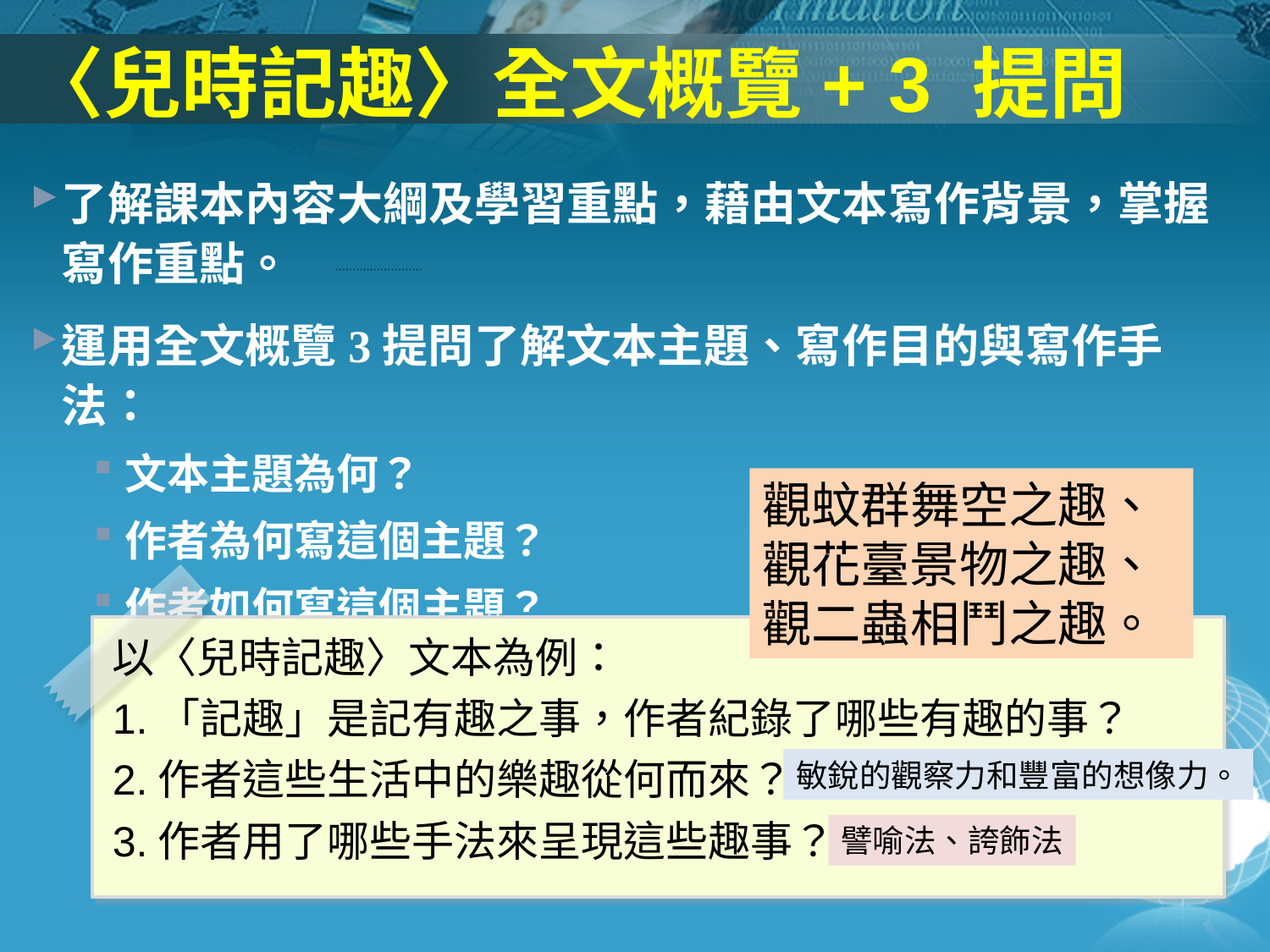

〈兒時記趣〉全文概覽+ 3 提問

了解課本內容大綱及學習重點，藉由文本寫作背景，掌握寫作重點。
運用全文概覽3提問了解文本主題、寫作目的與寫作手法：
文本主題為何？
作者為何寫這個主題？
作者如何寫這個主題？

觀蚊群舞空之趣、
觀花臺景物之趣、
觀二蟲相鬥之趣。

以〈兒時記趣〉文本為例：
1.「記趣」是記有趣之事，作者紀錄了哪些有趣的事？
2.作者這些生活中的樂趣從何而來？
3.作者用了哪些手法來呈現這些趣事？
敏銳的觀察力和豐富的想像力。
譬喻法、誇飾法